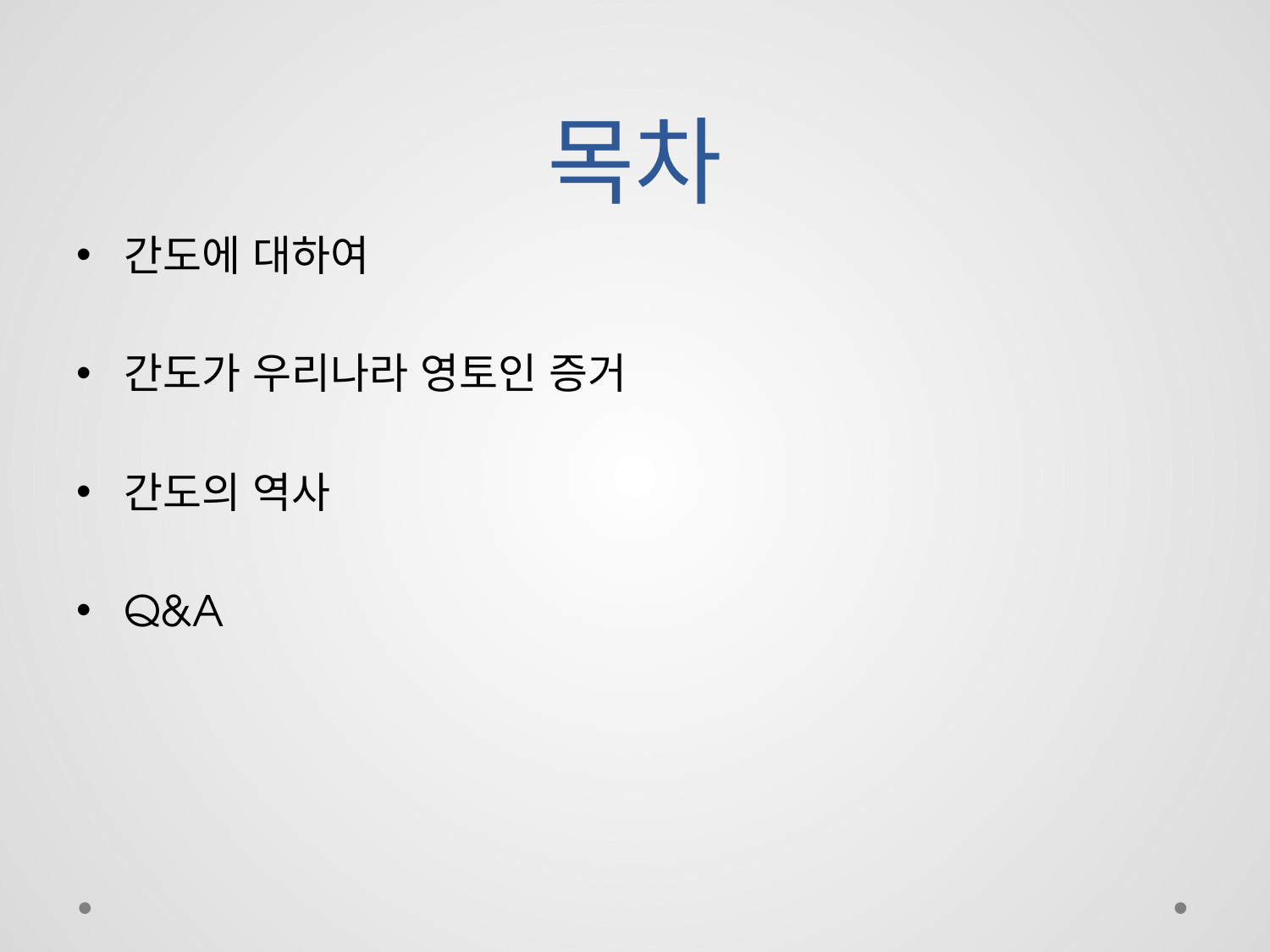

# 목차
간도에 대하여

간도가 우리나라 영토인 증거

간도의 역사

Q&A